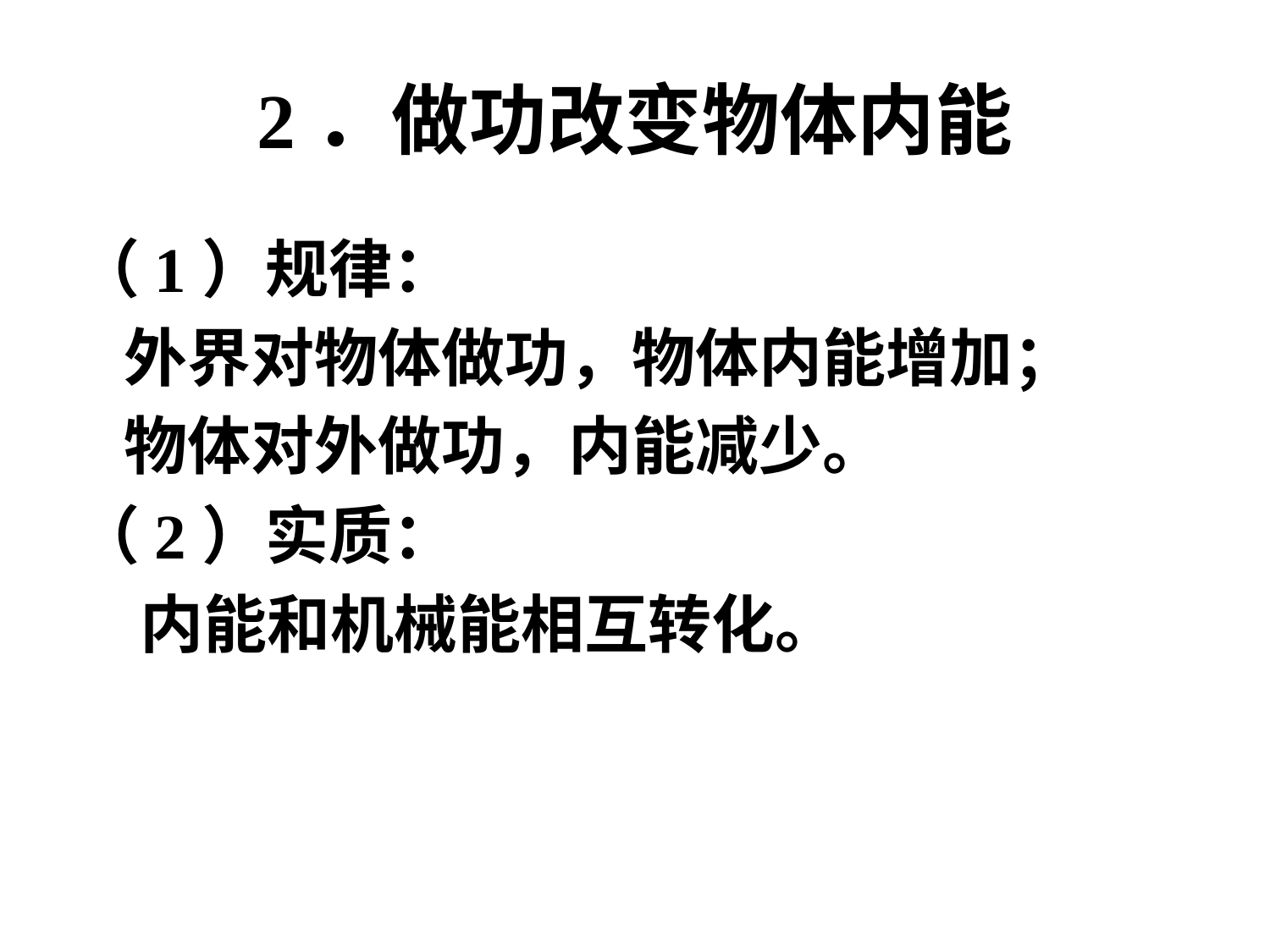

# 2．做功改变物体内能
（1）规律：
外界对物体做功，物体内能增加；
物体对外做功，内能减少。
（2）实质：
内能和机械能相互转化。